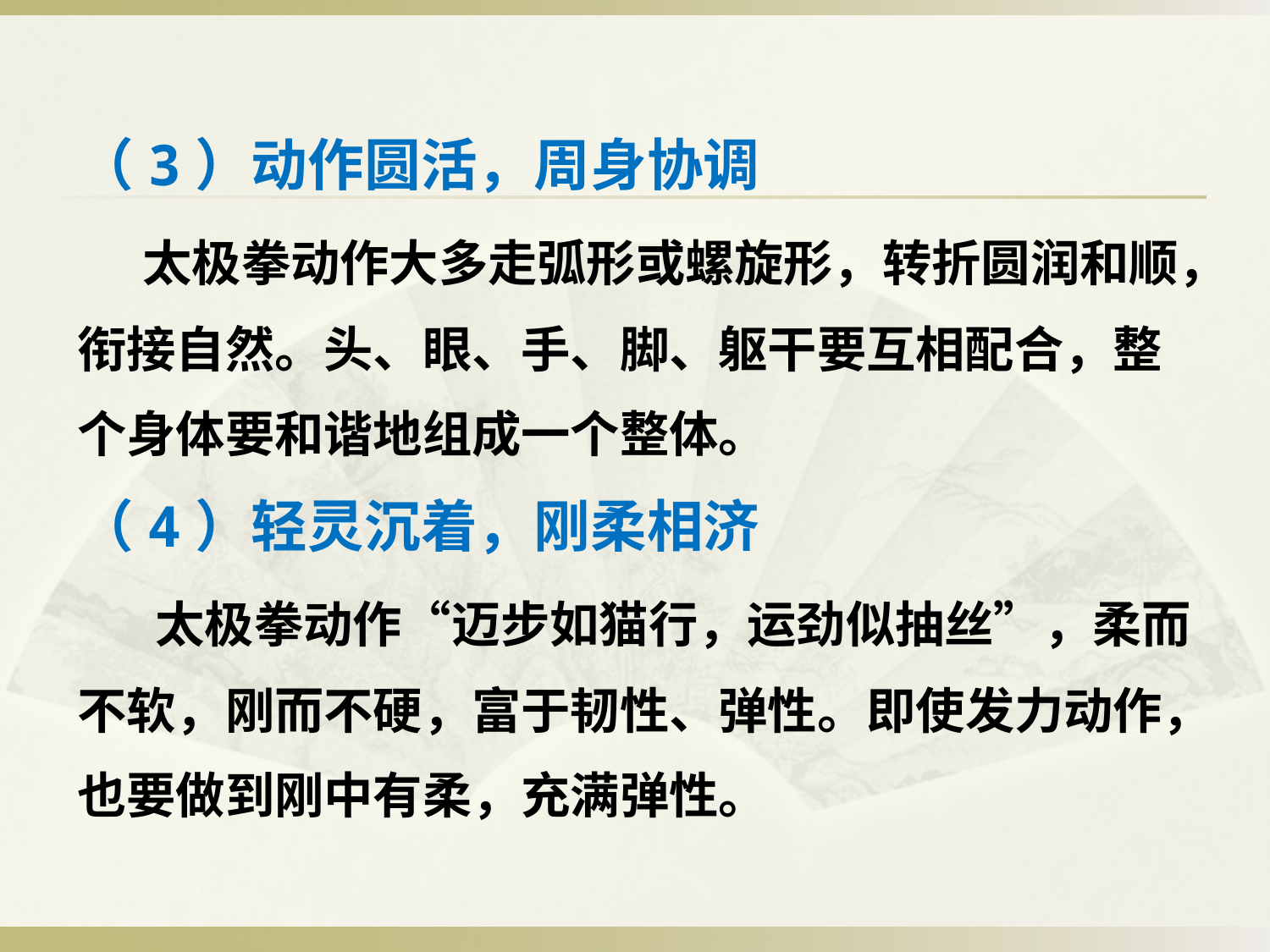

（3）动作圆活，周身协调
    太极拳动作大多走弧形或螺旋形，转折圆润和顺，衔接自然。头、眼、手、脚、躯干要互相配合，整个身体要和谐地组成一个整体。
（4）轻灵沉着，刚柔相济
     太极拳动作“迈步如猫行，运劲似抽丝”，柔而不软，刚而不硬，富于韧性、弹性。即使发力动作，也要做到刚中有柔，充满弹性。